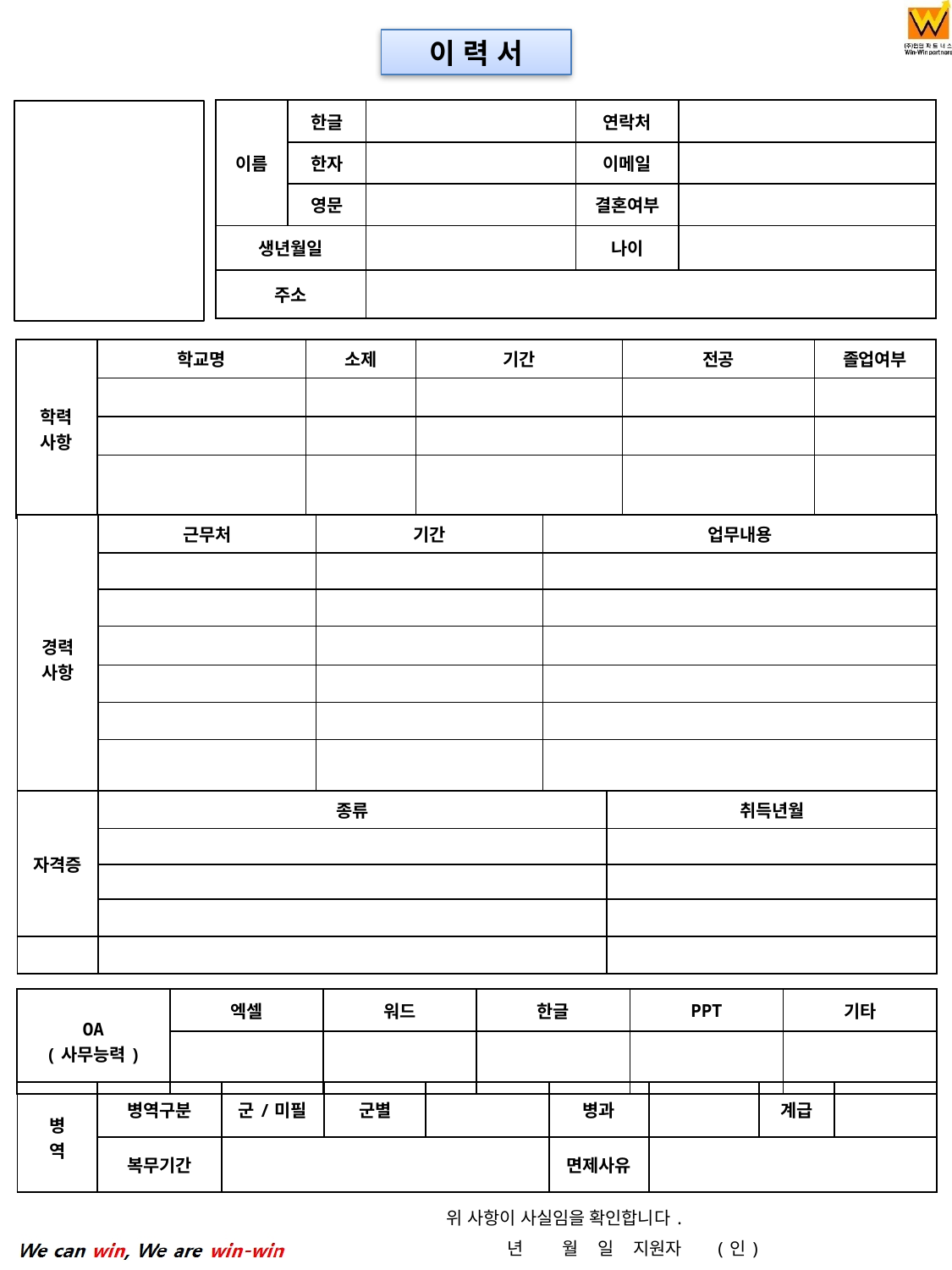

이 력 서
| 이름 | 한글 |  | 연락처 |  |
| --- | --- | --- | --- | --- |
|  | 한자 |  | 이메일 |  |
|  | 영문 |  | 결혼여부 |  |
| 생년월일 |  |  | 나이 |  |
| 주소 |  |  |  |  |

| 학력 사항 | 학교명 | 소제 | 기간 | 전공 | 졸업여부 |
| --- | --- | --- | --- | --- | --- |
|  |  |  |  |  |  |
|  |  |  |  |  |  |
|  |  |  |  |  |  |
| 경력 사항 | 근무처 | 기간 | 업무내용 |
| --- | --- | --- | --- |
|  |  |  |  |
|  |  |  |  |
|  |  |  |  |
|  |  |  |  |
|  |  |  |  |
|  |  |  |  |
| 자격증 | 종류 | 취득년월 |
| --- | --- | --- |
|  |  |  |
|  |  |  |
|  |  |  |
|  |  |  |
| OA (사무능력) | 엑셀 | 워드 | 한글 | PPT | 기타 |
| --- | --- | --- | --- | --- | --- |
|  |  |  |  |  |  |
| 병 역 | 병역구분 | 군/미필 | 군별 |  | 병과 |  | 계급 |  |
| --- | --- | --- | --- | --- | --- | --- | --- | --- |
|  | 복무기간 |  |  |  | 면제사유 |  |  |  |
   위 사항이 사실임을 확인합니다.
     년        월    일    지원자      (인)